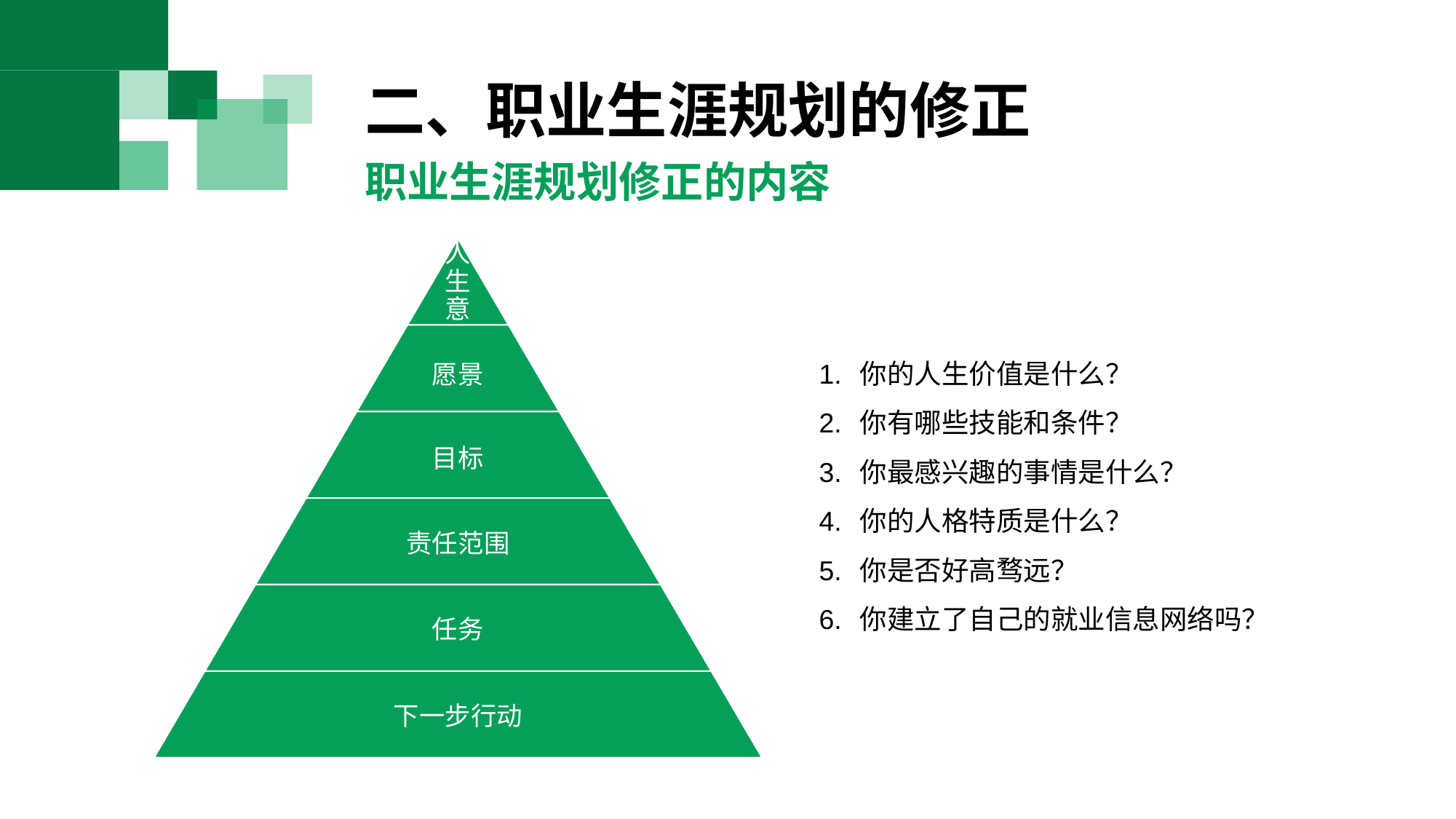

二、职业生涯规划的修正
职业生涯规划修正的内容
人生意义
愿景
目标
责任范围
任务
下一步行动
你的人生价值是什么？
你有哪些技能和条件？
你最感兴趣的事情是什么？
你的人格特质是什么？
你是否好高骛远？
你建立了自己的就业信息网络吗？